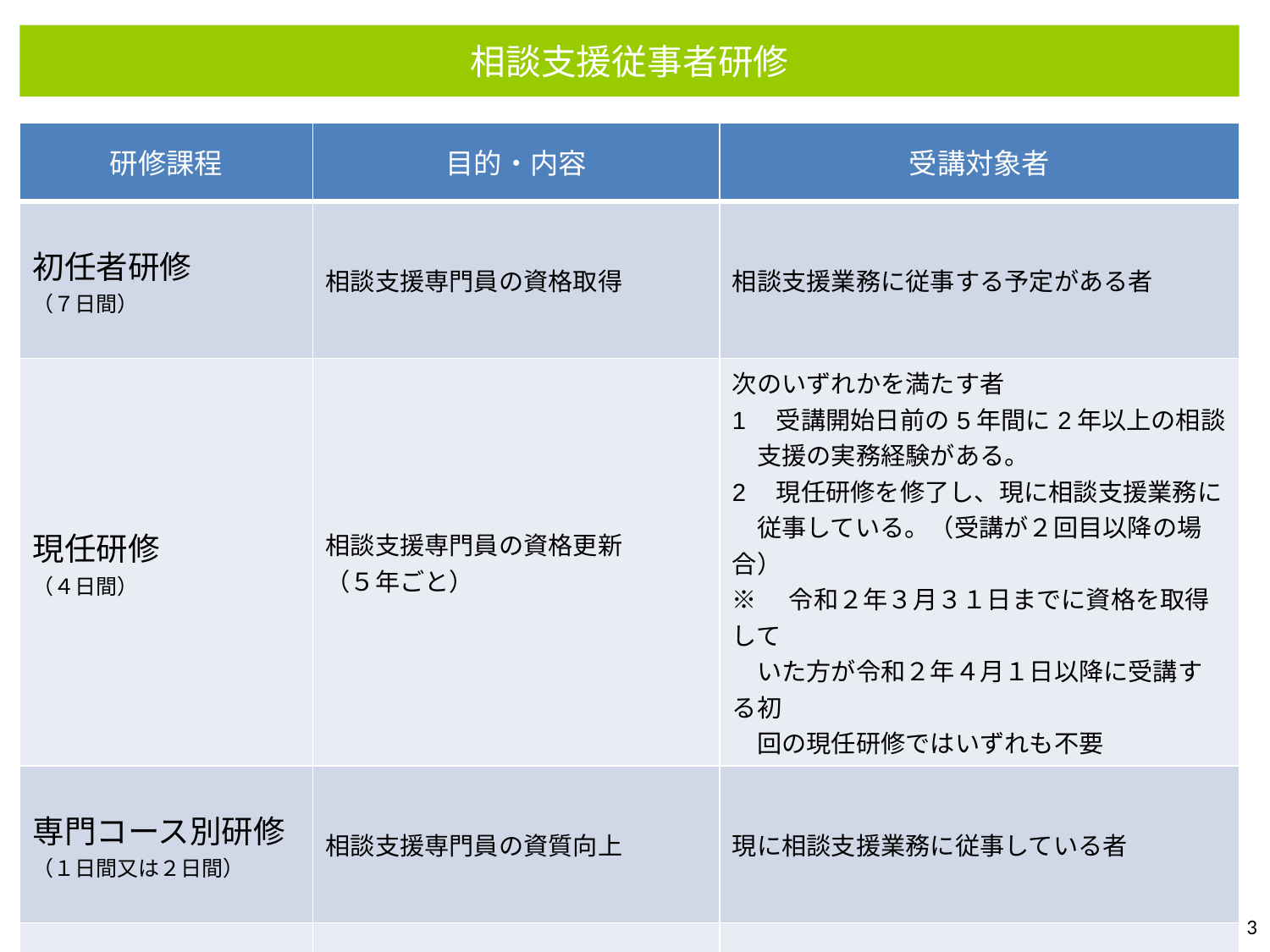

相談支援従事者研修
| 研修課程 | 目的・内容 | 受講対象者 |
| --- | --- | --- |
| 初任者研修 （７日間） | 相談支援専門員の資格取得 | 相談支援業務に従事する予定がある者 |
| 現任研修 （４日間） | 相談支援専門員の資格更新 （５年ごと） | 次のいずれかを満たす者 1　受講開始日前の5年間に2年以上の相談 　支援の実務経験がある。 2　現任研修を修了し、現に相談支援業務に 　従事している。（受講が２回目以降の場合） ※　令和２年３月３１日までに資格を取得して 　いた方が令和２年４月１日以降に受講する初 　回の現任研修ではいずれも不要 |
| 専門コース別研修 （１日間又は２日間） | 相談支援専門員の資質向上 | 現に相談支援業務に従事している者 |
| 主任研修 （５日間） | 主任相談支援専門員の資格取得 | 現任研修を修了し、３年以上の相談支援の 実務経験がある者 （市町村推薦，事前課題による審査あり） |
3